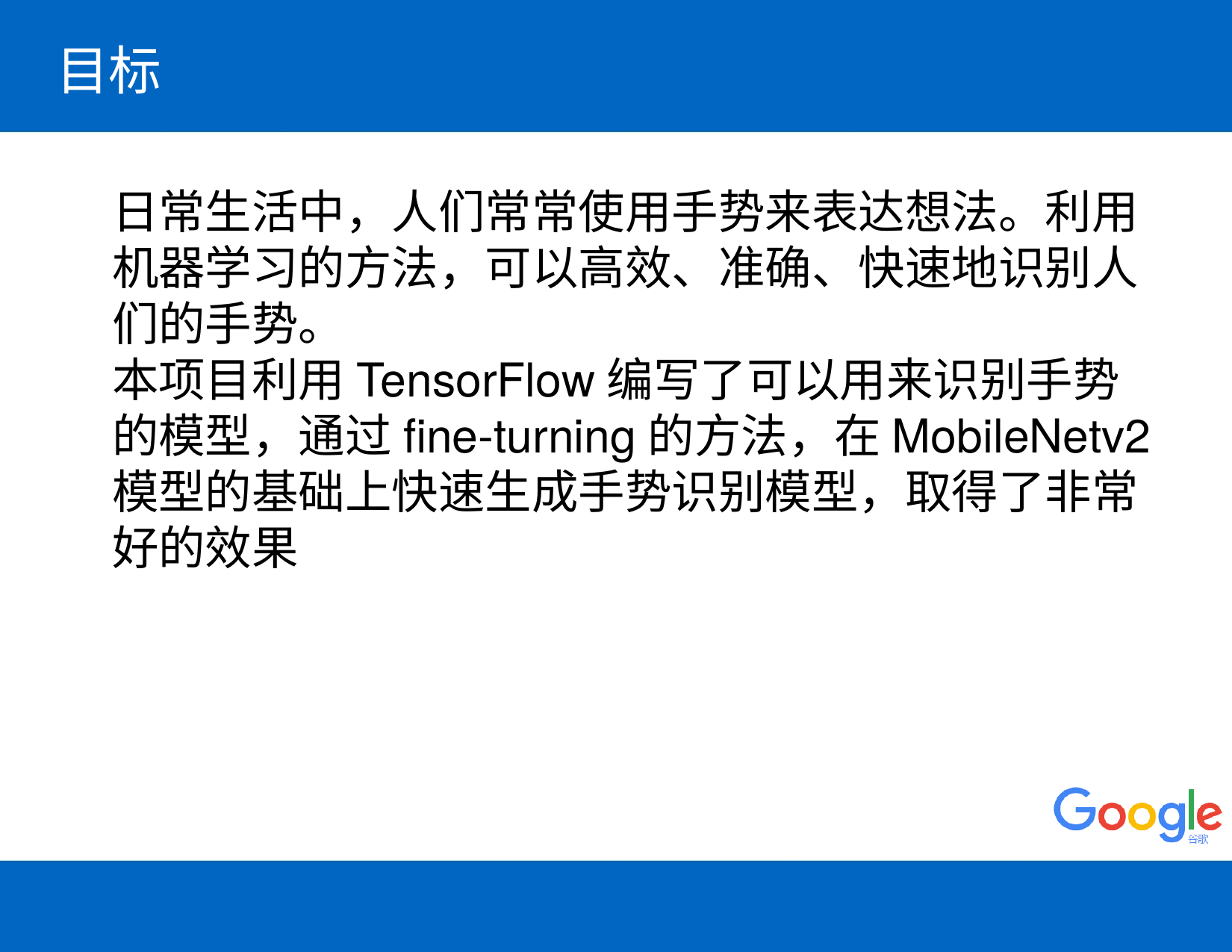

# 目标
日常生活中，人们常常使用手势来表达想法。利用机器学习的方法，可以高效、准确、快速地识别人们的手势。
本项目利用TensorFlow编写了可以用来识别手势的模型，通过fine-turning的方法，在MobileNetv2模型的基础上快速生成手势识别模型，取得了非常好的效果